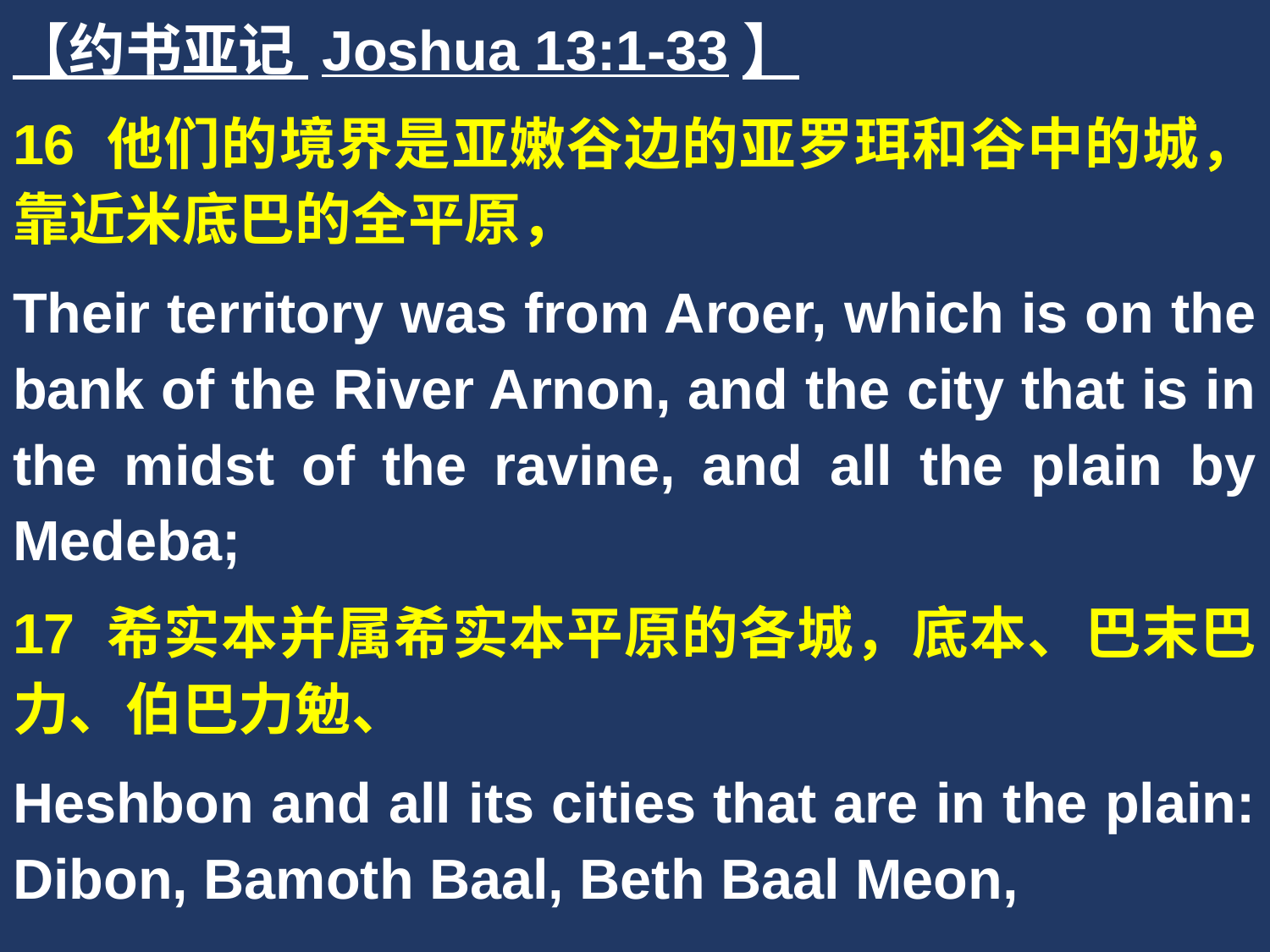

【约书亚记 Joshua 13:1-33】
16 他们的境界是亚嫩谷边的亚罗珥和谷中的城，靠近米底巴的全平原，
Their territory was from Aroer, which is on the bank of the River Arnon, and the city that is in the midst of the ravine, and all the plain by Medeba;
17 希实本并属希实本平原的各城，底本、巴末巴力、伯巴力勉、
Heshbon and all its cities that are in the plain: Dibon, Bamoth Baal, Beth Baal Meon,